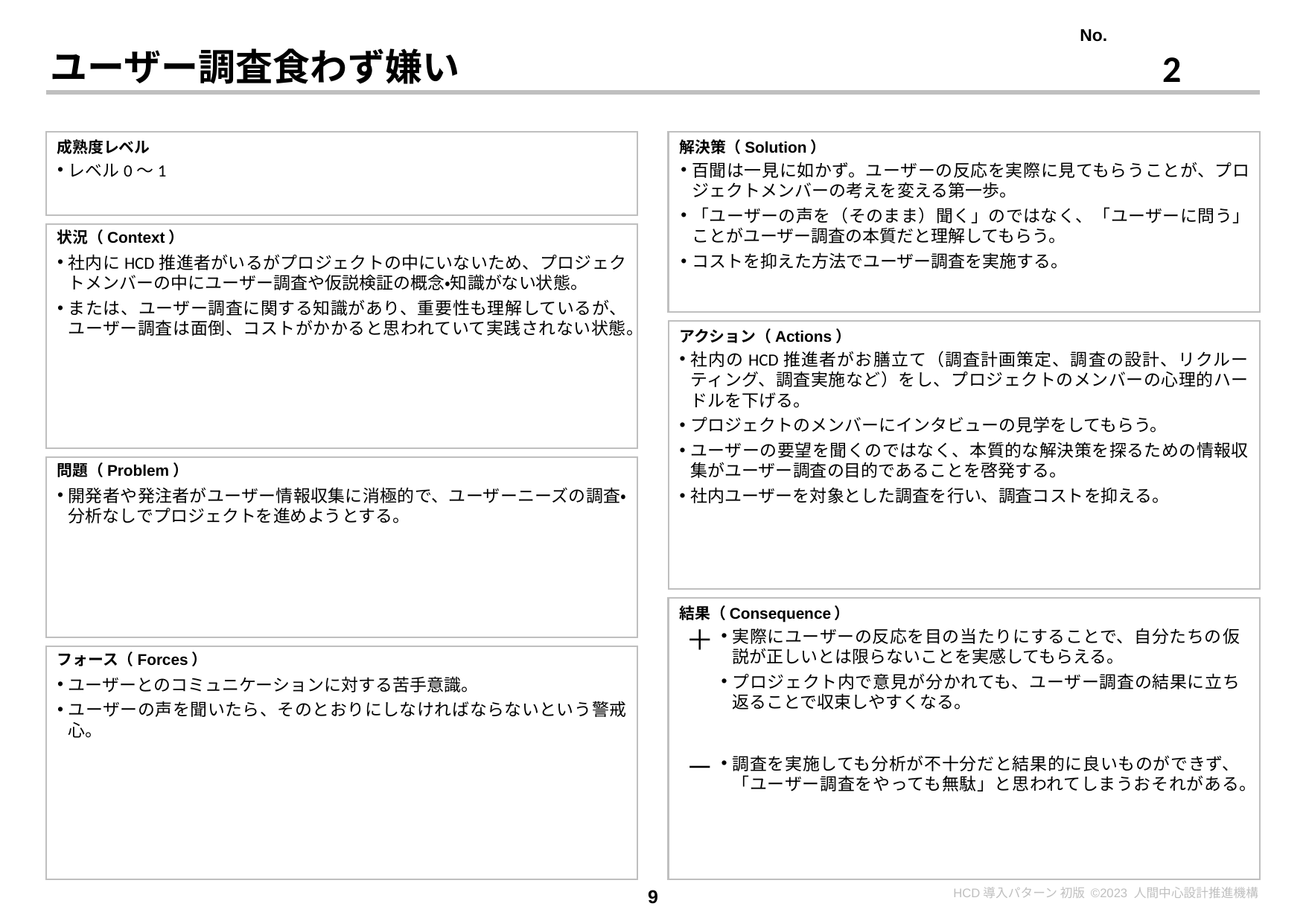

2
# ユーザー調査食わず嫌い
レベル0〜1
百聞は一見に如かず。ユーザーの反応を実際に見てもらうことが、プロジェクトメンバーの考えを変える第一歩。
「ユーザーの声を（そのまま）聞く」のではなく、「ユーザーに問う」ことがユーザー調査の本質だと理解してもらう。
コストを抑えた方法でユーザー調査を実施する。
社内にHCD推進者がいるがプロジェクトの中にいないため、プロジェクトメンバーの中にユーザー調査や仮説検証の概念・知識がない状態。
または、ユーザー調査に関する知識があり、重要性も理解しているが、ユーザー調査は面倒、コストがかかると思われていて実践されない状態。
社内のHCD推進者がお膳立て（調査計画策定、調査の設計、リクルーティング、調査実施など）をし、プロジェクトのメンバーの心理的ハードルを下げる。
プロジェクトのメンバーにインタビューの見学をしてもらう。
ユーザーの要望を聞くのではなく、本質的な解決策を探るための情報収集がユーザー調査の目的であることを啓発する。
社内ユーザーを対象とした調査を行い、調査コストを抑える。

開発者や発注者がユーザー情報収集に消極的で、ユーザーニーズの調査・分析なしでプロジェクトを進めようとする。
実際にユーザーの反応を目の当たりにすることで、自分たちの仮説が正しいとは限らないことを実感してもらえる。
プロジェクト内で意見が分かれても、ユーザー調査の結果に立ち返ることで収束しやすくなる。

ユーザーとのコミュニケーションに対する苦手意識。
ユーザーの声を聞いたら、そのとおりにしなければならないという警戒心。
調査を実施しても分析が不十分だと結果的に良いものができず、「ユーザー調査をやっても無駄」と思われてしまうおそれがある。
9